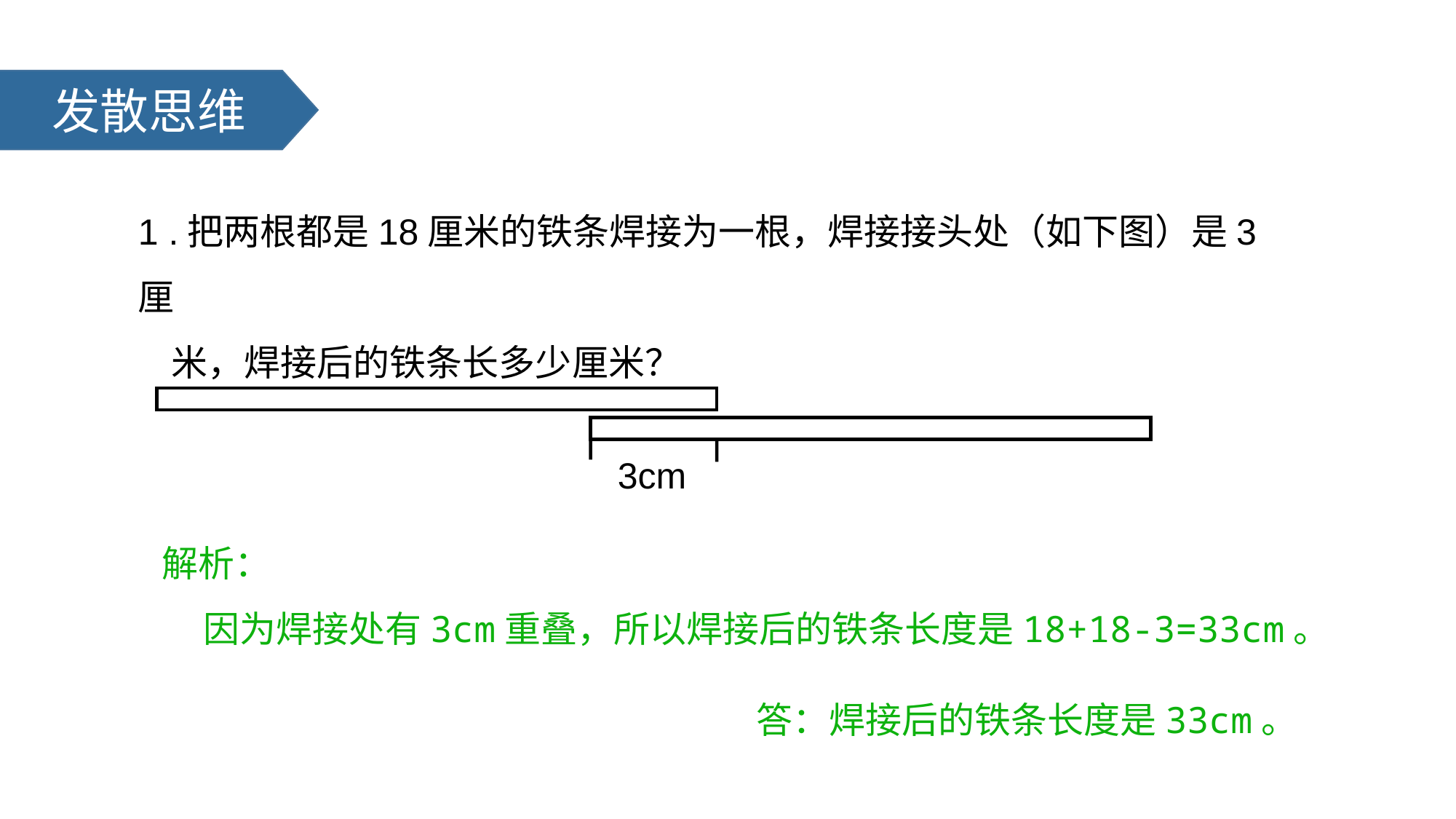

发散思维
1 .把两根都是18厘米的铁条焊接为一根，焊接接头处（如下图）是3厘
   米，焊接后的铁条长多少厘米？

3cm
解析：
    因为焊接处有3cm重叠，所以焊接后的铁条长度是18+18-3=33cm。
答：焊接后的铁条长度是33cm。